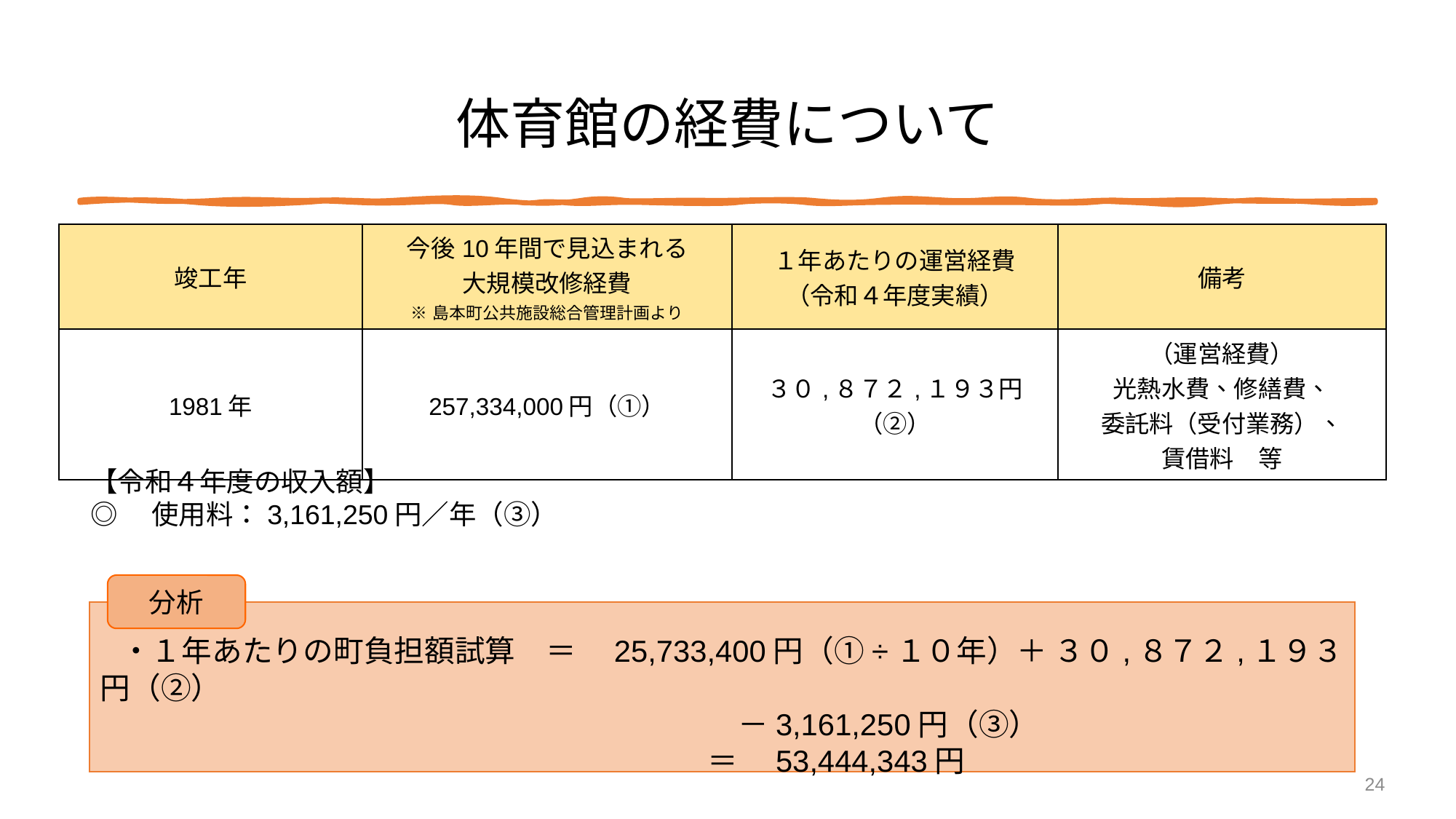

# 体育館の経費について

| 竣工年 | 今後10年間で見込まれる 大規模改修経費 ※島本町公共施設総合管理計画より | １年あたりの運営経費 （令和４年度実績） | 備考 |
| --- | --- | --- | --- |
| 1981年 | 257,334,000円（①） | ３０,８７２,１９３円（②） | （運営経費） 光熱水費、修繕費、 委託料（受付業務）、 賃借料　等 |
【令和４年度の収入額】
◎　使用料：3,161,250円／年（③）
分析

  ・１年あたりの町負担額試算　＝　25,733,400円（①÷１０年）＋ ３０,８７２,１９３円（②）
　　　　　　　　　　　　　　　　　　　　　－3,161,250円（③）
　　　　　　　　　　　　　　　　　　　　＝　53,444,343円
24